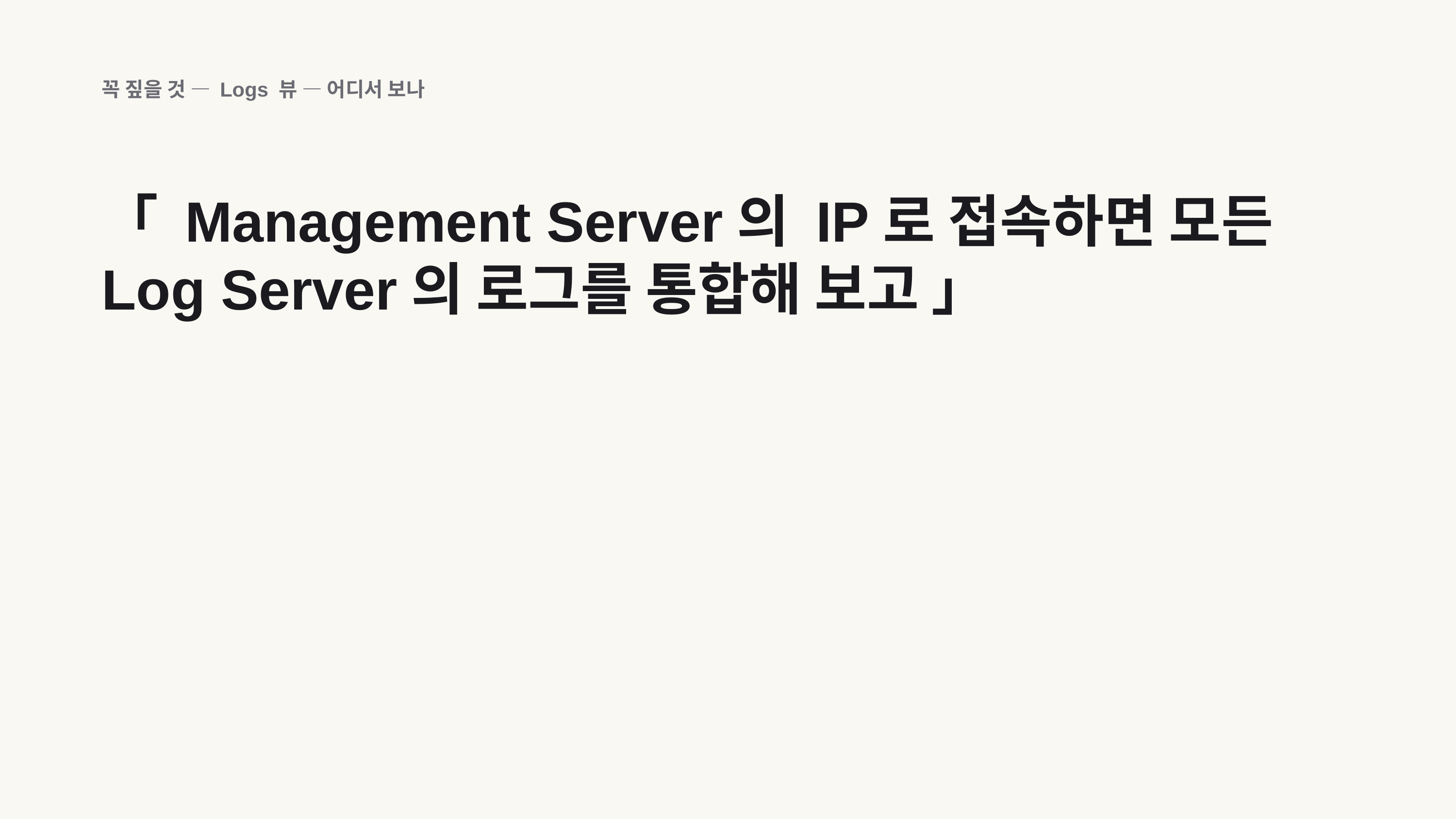

꼭 짚을 것 — Logs 뷰 — 어디서 보나
「 Management Server의 IP로 접속하면 모든 Log Server의 로그를 통합해 보고 」